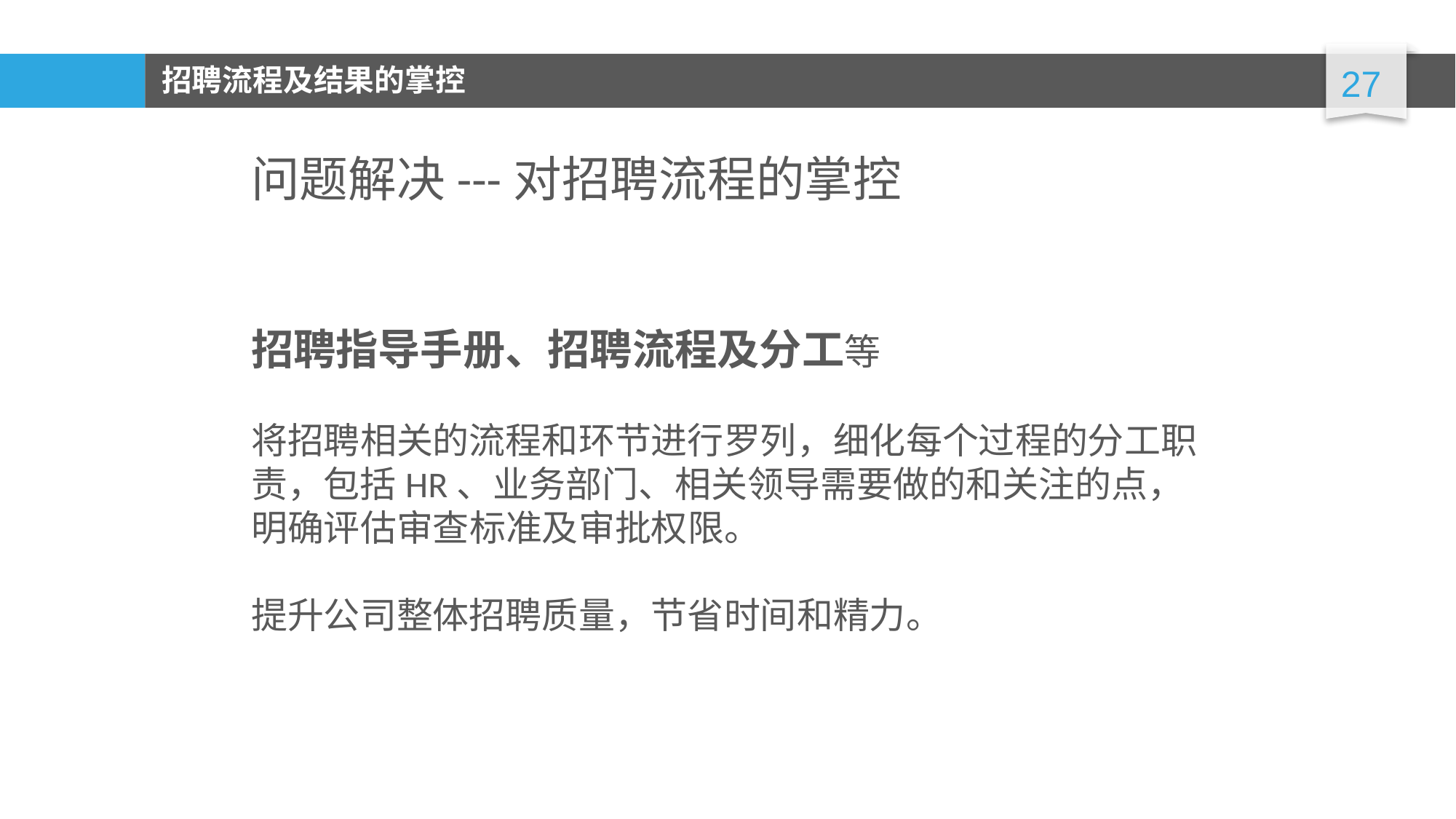

招聘流程及结果的掌控
问题解决---对招聘流程的掌控

招聘指导手册、招聘流程及分工等

将招聘相关的流程和环节进行罗列，细化每个过程的分工职责，包括HR、业务部门、相关领导需要做的和关注的点，明确评估审查标准及审批权限。

提升公司整体招聘质量，节省时间和精力。